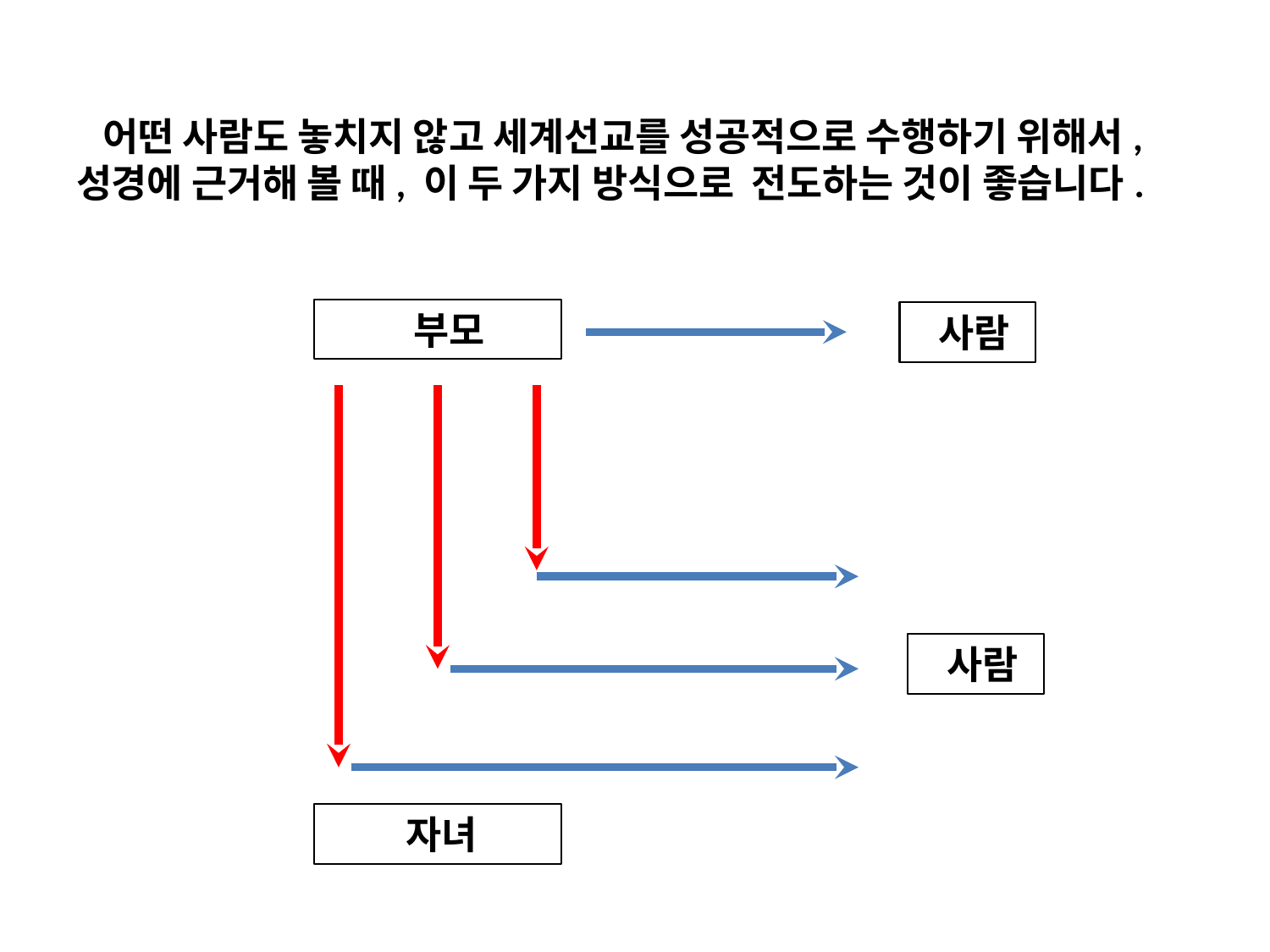

어떤 사람도 놓치지 않고 세계선교를 성공적으로 수행하기 위해서, 성경에 근거해 볼 때, 이 두 가지 방식으로  전도하는 것이 좋습니다.
           부모
  사람
  사람
          자녀